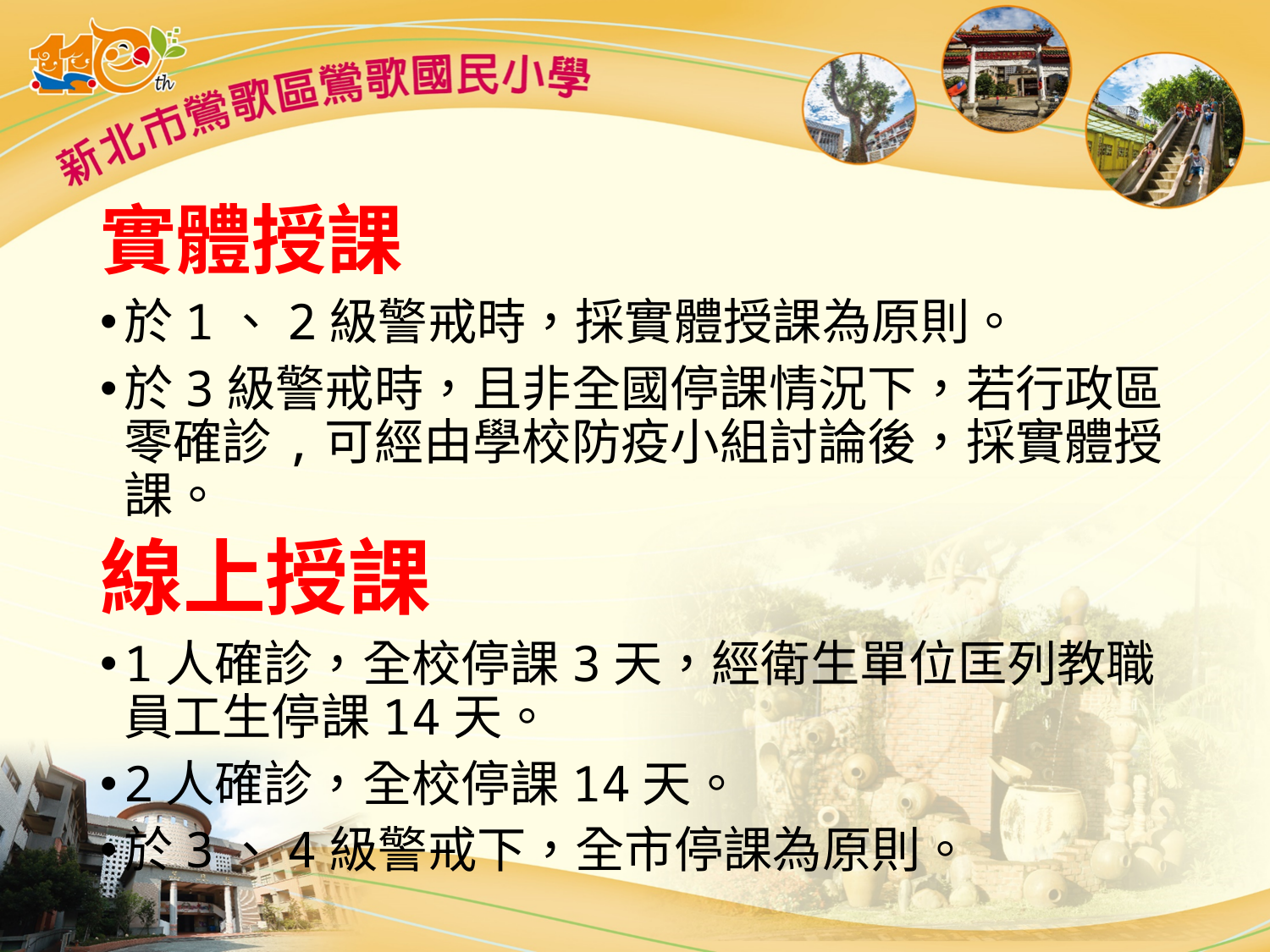

實體授課
於1、2級警戒時，採實體授課為原則。
於3級警戒時，且非全國停課情況下，若行政區零確診,可經由學校防疫小組討論後，採實體授課。
線上授課
1人確診，全校停課3天，經衛生單位匡列教職員工生停課14天。
2人確診，全校停課14天。
於3、4級警戒下，全市停課為原則。